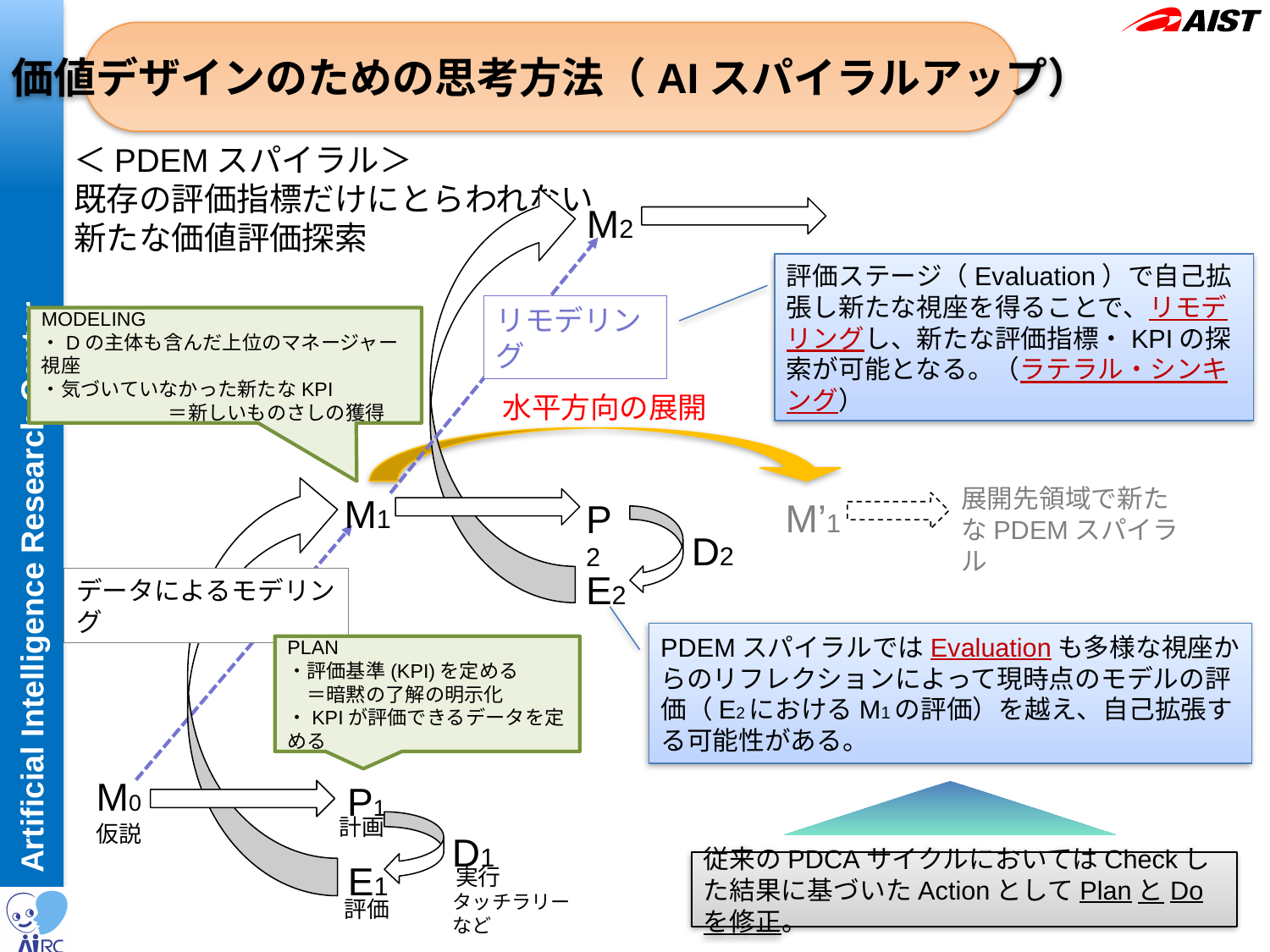

価値デザインのための思考方法（AIスパイラルアップ）
＜PDEMスパイラル＞
既存の評価指標だけにとらわれない
新たな価値評価探索

M2

評価ステージ（Evaluation）で自己拡張し新たな視座を得ることで、リモデリングし、新たな評価指標・KPIの探索が可能となる。（ラテラル・シンキング）
リモデリング
MODELING
・Dの主体も含んだ上位のマネージャー視座
・気づいていなかった新たなKPI
	＝新しいものさしの獲得
水平方向の展開

展開先領域で新たなPDEMスパイラル
M1
M’1
P2

D2
E2
データによるモデリング
PDEMスパイラルではEvaluationも多様な視座からのリフレクションによって現時点のモデルの評価（E2におけるM1の評価）を越え、自己拡張する可能性がある。
PLAN
・評価基準(KPI)を定める
　＝暗黙の了解の明示化
・KPIが評価できるデータを定める
M0
仮説
P1

計画

D1
E1
従来のPDCAサイクルにおいてはCheckした結果に基づいたActionとしてPlanとDoを修正。
実行
タッチラリーなど
評価